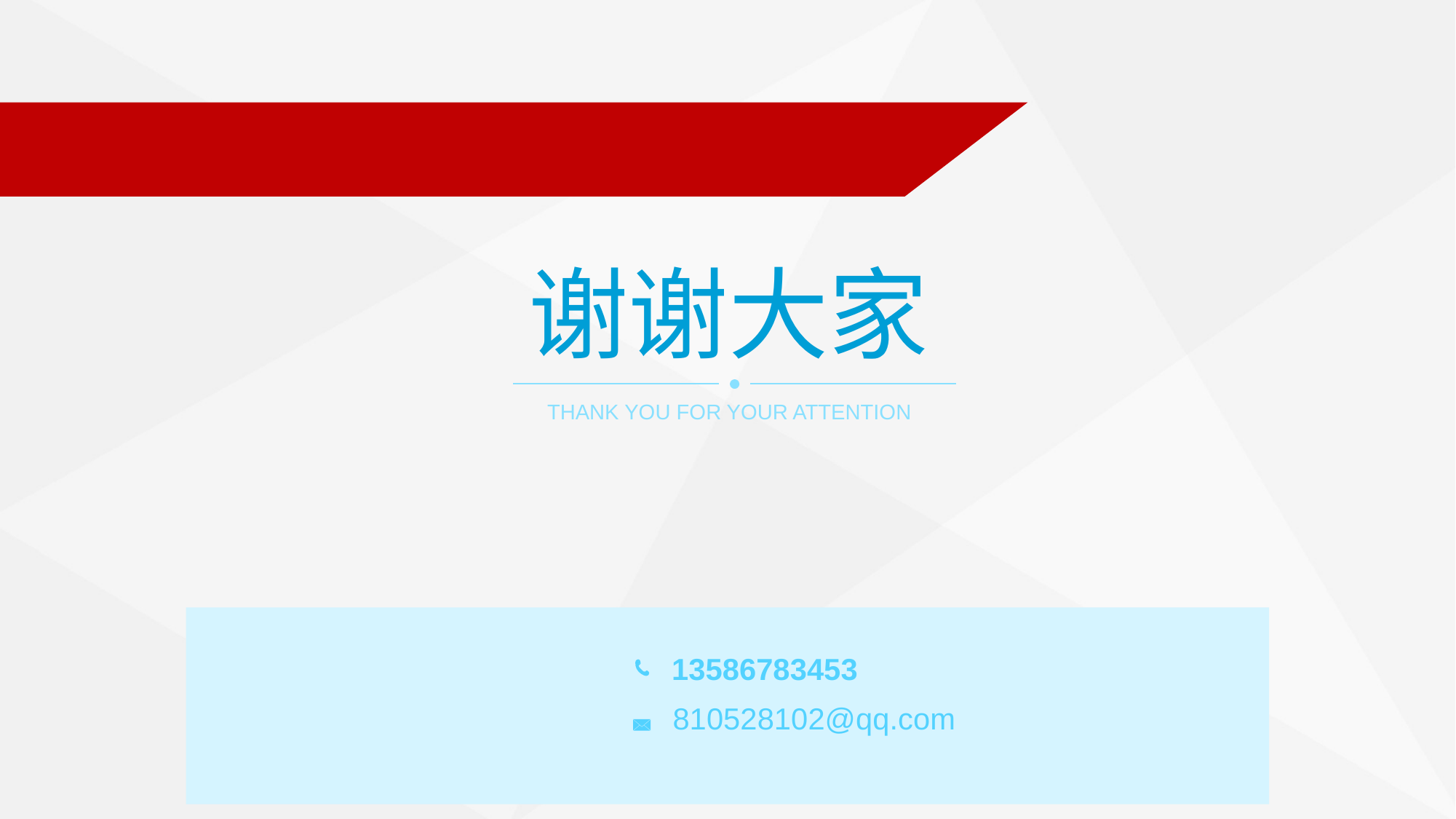

谢谢大家

THANK YOU FOR YOUR ATTENTION

13586783453
810528102@qq.com